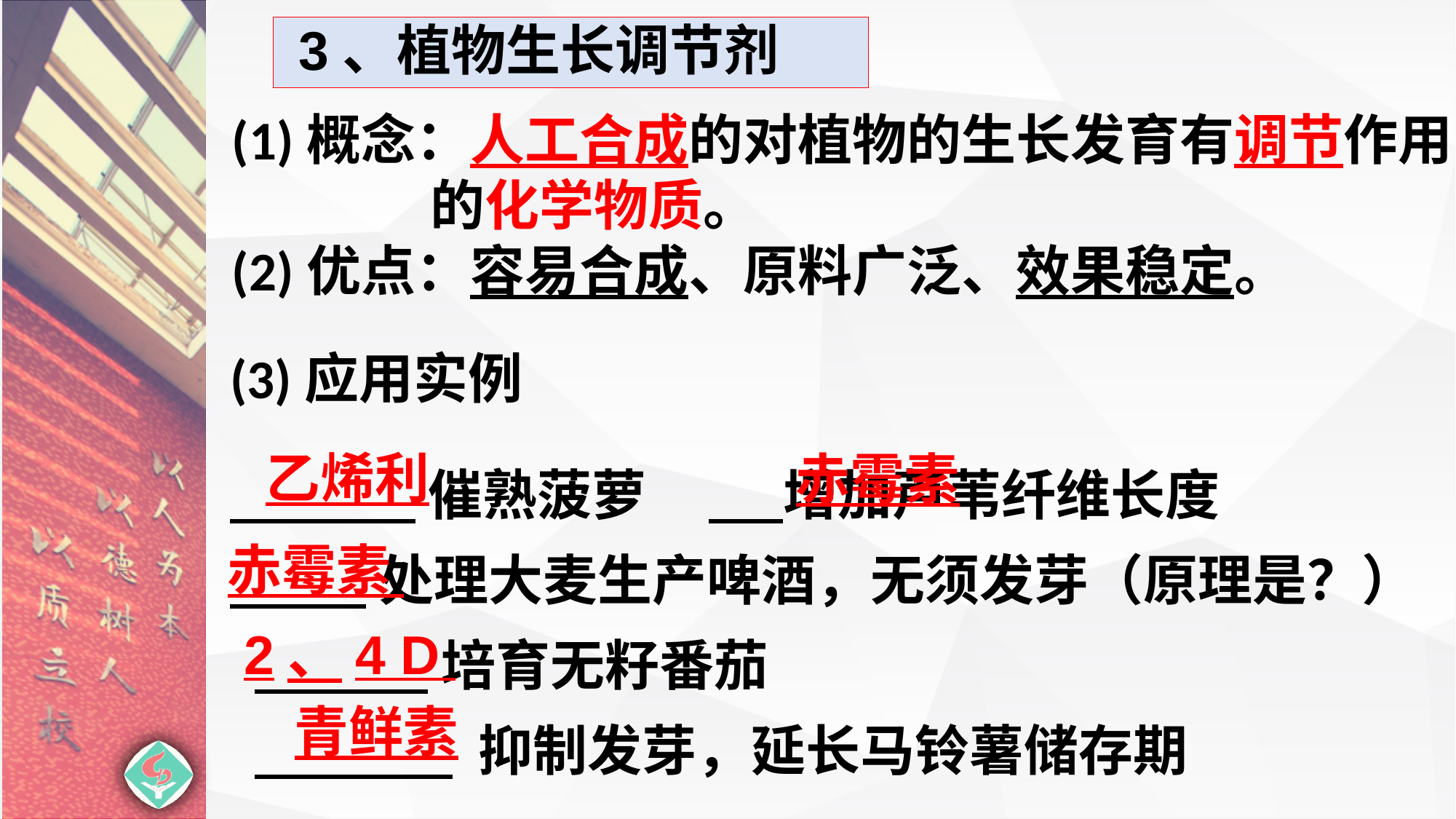

# 3、植物生长调节剂
(1)概念：人工合成的对植物的生长发育有调节作用
               的化学物质。
(2)优点：容易合成、原料广泛、效果稳定。

(3)应用实例
                催熟菠萝           增加芦苇纤维长度
            处理大麦生产啤酒，无须发芽（原理是？）
                 培育无籽番茄
                    抑制发芽，延长马铃薯储存期
乙烯利
赤霉素
赤霉素
2、4 D
青鲜素